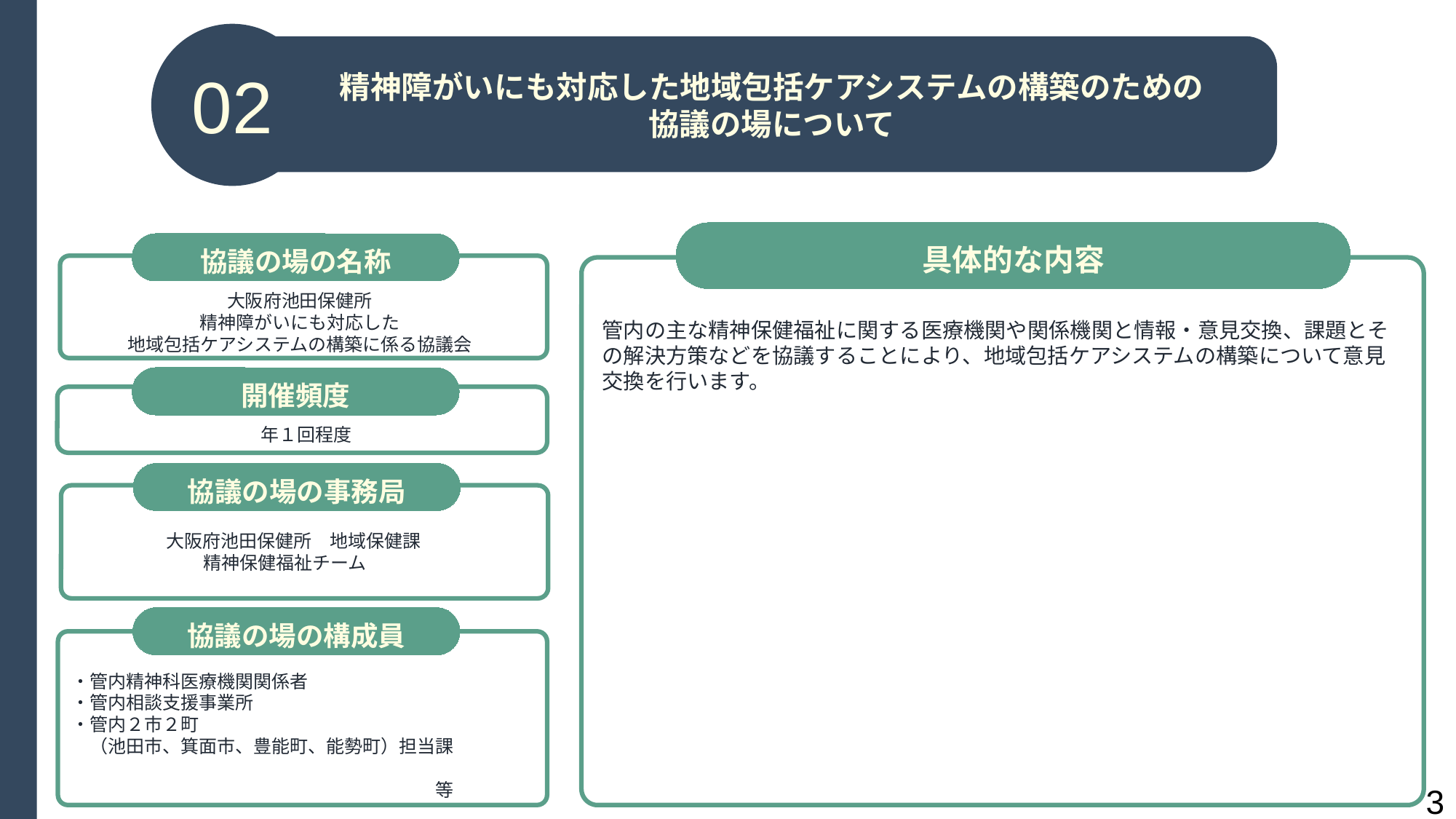

02

精神障がいにも対応した地域包括ケアシステムの構築のための
協議の場について
具体的な内容
協議の場の名称

大阪府池田保健所
精神障がいにも対応した
地域包括ケアシステムの構築に係る協議会

管内の主な精神保健福祉に関する医療機関や関係機関と情報・意見交換、課題とその解決方策などを協議することにより、地域包括ケアシステムの構築について意見交換を行います。

開催頻度

年１回程度
協議の場の事務局

大阪府池田保健所　地域保健課
精神保健福祉チーム

協議の場の構成員

・管内精神科医療機関関係者
・管内相談支援事業所
・管内２市２町
　（池田市、箕面市、豊能町、能勢町）担当課

　　　　　　　　　　　　　　　　　　　　等